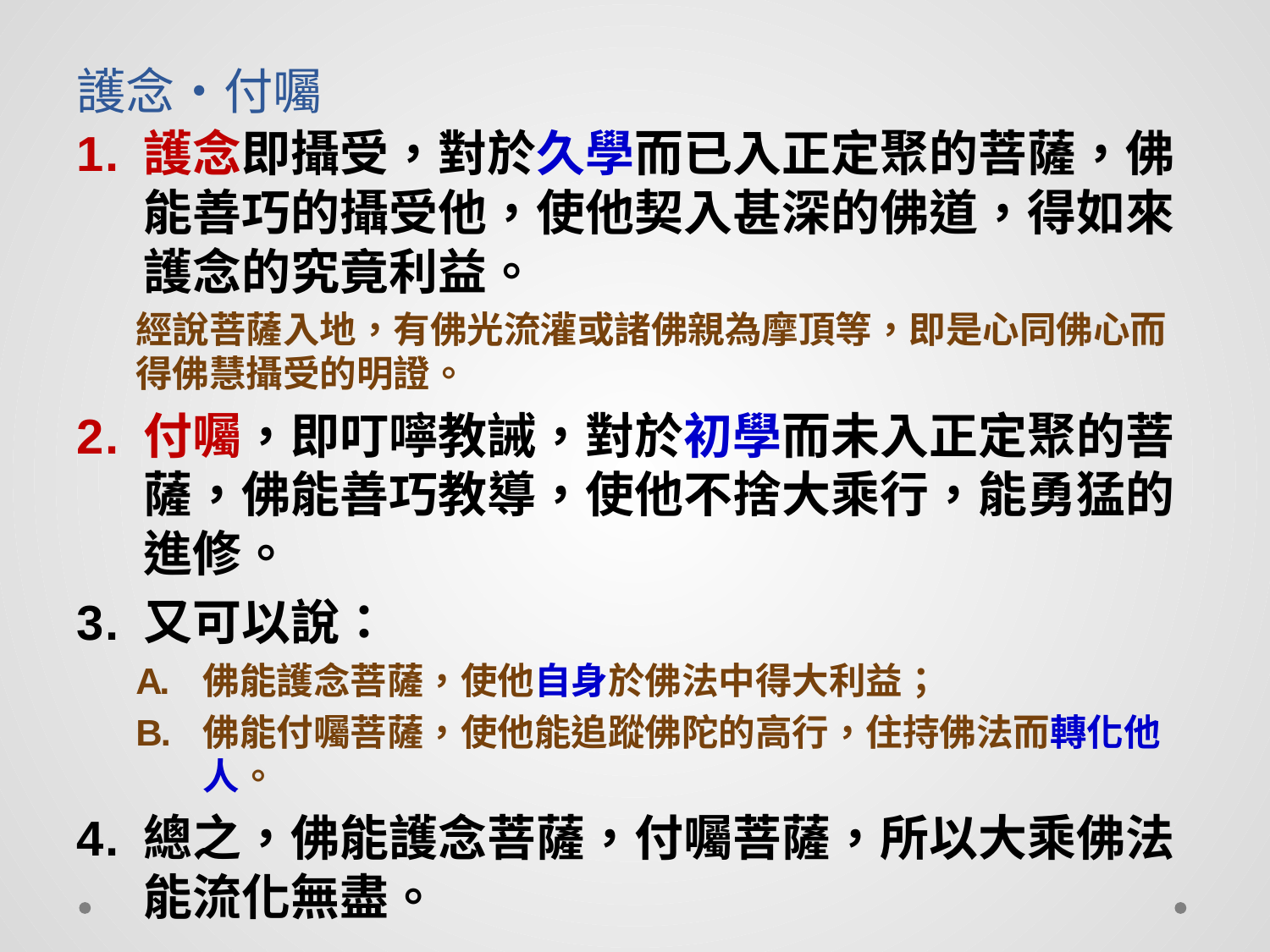

# 護念‧付囑
護念即攝受，對於久學而已入正定聚的菩薩，佛能善巧的攝受他，使他契入甚深的佛道，得如來護念的究竟利益。
經說菩薩入地，有佛光流灌或諸佛親為摩頂等，即是心同佛心而得佛慧攝受的明證。
付囑，即叮嚀教誡，對於初學而未入正定聚的菩薩，佛能善巧教導，使他不捨大乘行，能勇猛的進修。
又可以說：
佛能護念菩薩，使他自身於佛法中得大利益；
佛能付囑菩薩，使他能追蹤佛陀的高行，住持佛法而轉化他人。
總之，佛能護念菩薩，付囑菩薩，所以大乘佛法能流化無盡。